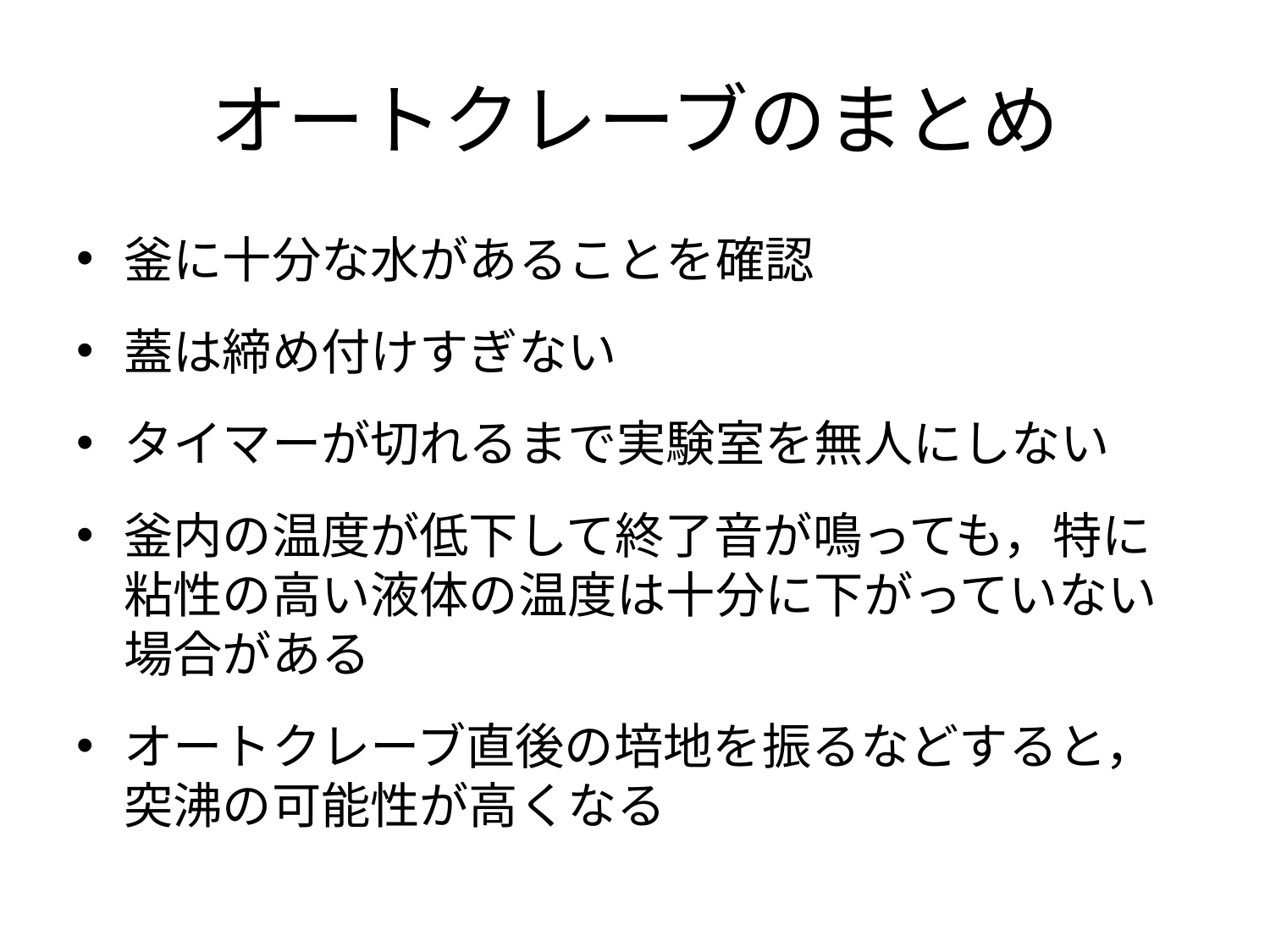

# オートクレーブのまとめ
釜に十分な水があることを確認
蓋は締め付けすぎない
タイマーが切れるまで実験室を無人にしない
釜内の温度が低下して終了音が鳴っても，特に粘性の高い液体の温度は十分に下がっていない場合がある
オートクレーブ直後の培地を振るなどすると，突沸の可能性が高くなる